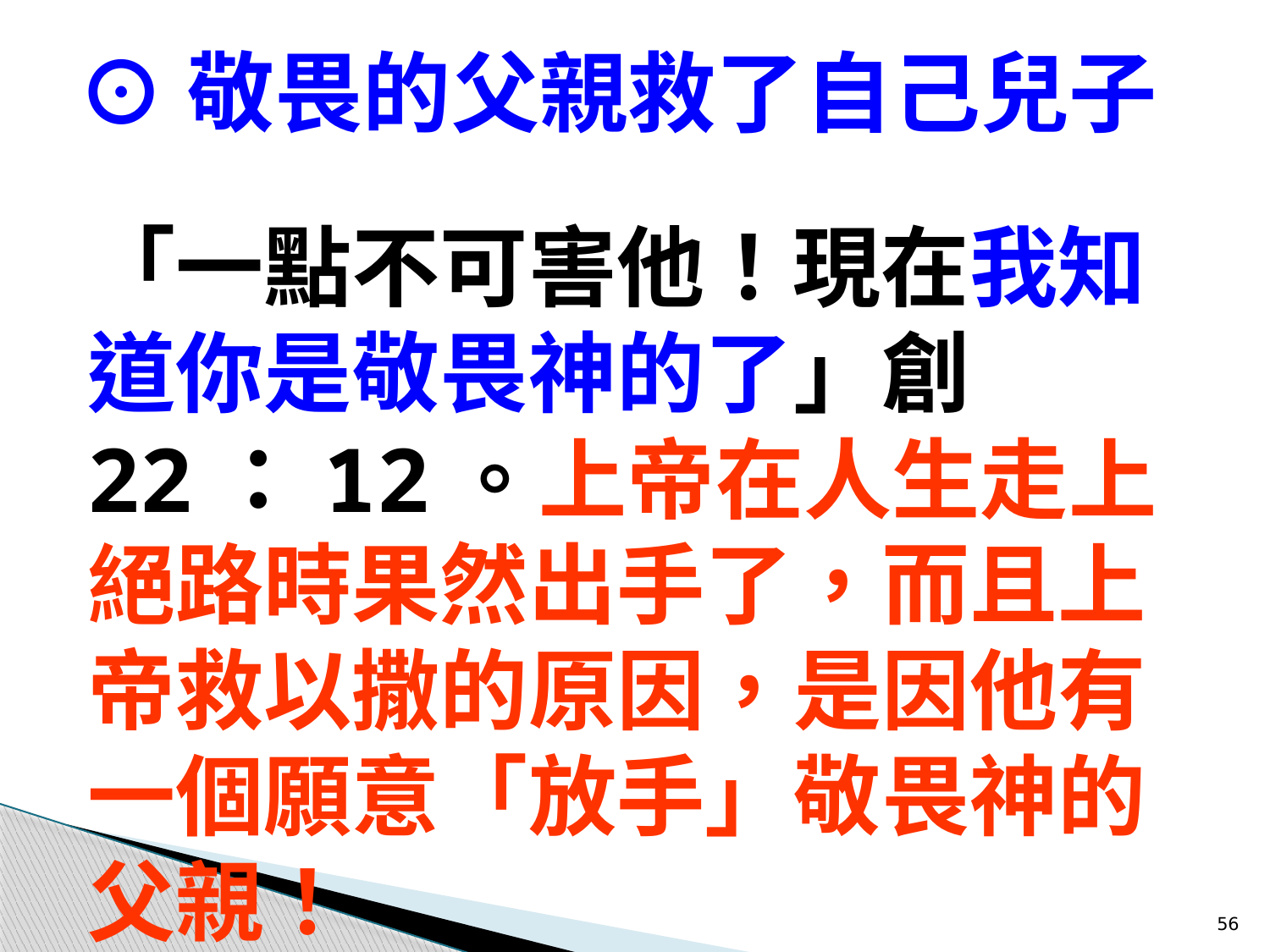

# ⊙敬畏的父親救了自己兒子
「一點不可害他！現在我知道你是敬畏神的了」創22：12。上帝在人生走上絕路時果然出手了，而且上帝救以撒的原因，是因他有一個願意「放手」敬畏神的父親！
56